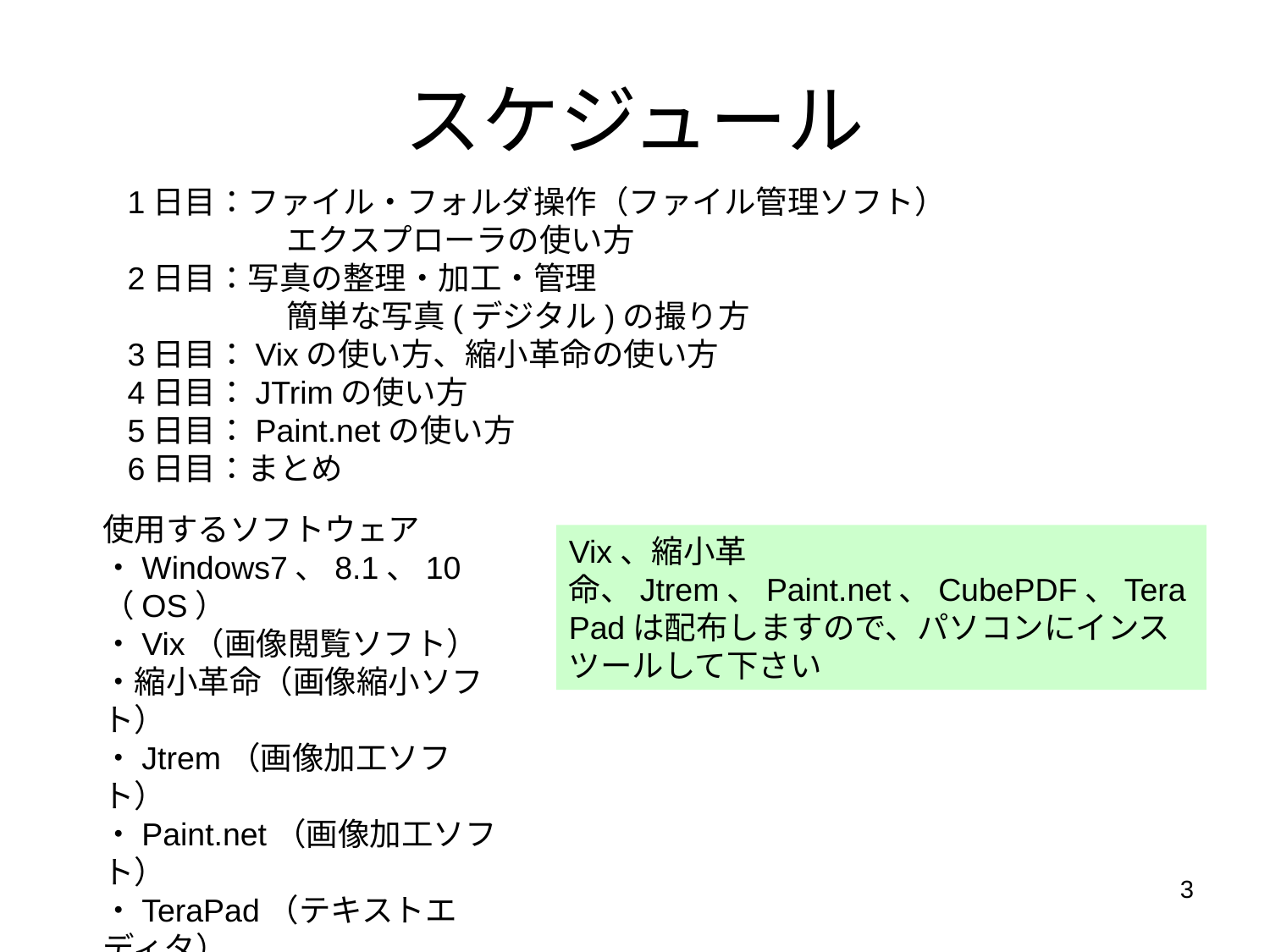

# スケジュール
1日目：ファイル・フォルダ操作（ファイル管理ソフト）
　　　　　エクスプローラの使い方
2日目：写真の整理・加工・管理
　　　　　簡単な写真(デジタル)の撮り方
3日目：Vixの使い方、縮小革命の使い方
4日目：JTrimの使い方
5日目：Paint.netの使い方
6日目：まとめ
使用するソフトウェア
・Windows7、8.1、10（OS）
・Vix（画像閲覧ソフト）
・縮小革命（画像縮小ソフト）
・Jtrem（画像加工ソフト）
・Paint.net（画像加工ソフト）
・TeraPad（テキストエディタ）
・Word（バージョン2010以降）
・ペイント
Vix、縮小革命、Jtrem、Paint.net、CubePDF、TeraPadは配布しますので、パソコンにインスツールして下さい
3